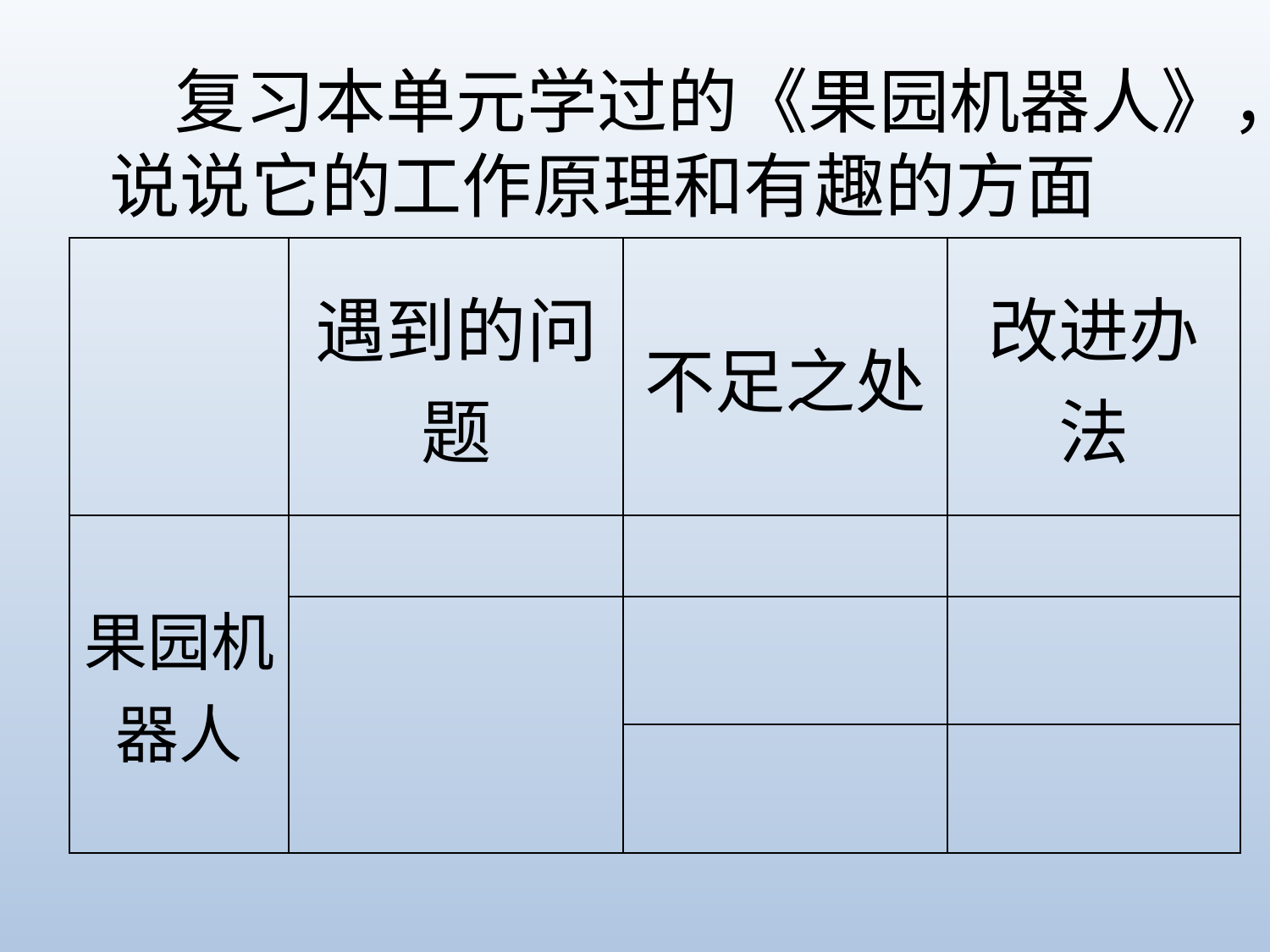

复习本单元学过的《果园机器人》，
说说它的工作原理和有趣的方面
|  | 遇到的问题 | 不足之处 | 改进办法 |
| --- | --- | --- | --- |
| 果园机器人 |  |  |  |
|  |  |  |  |
|  |  |  |  |